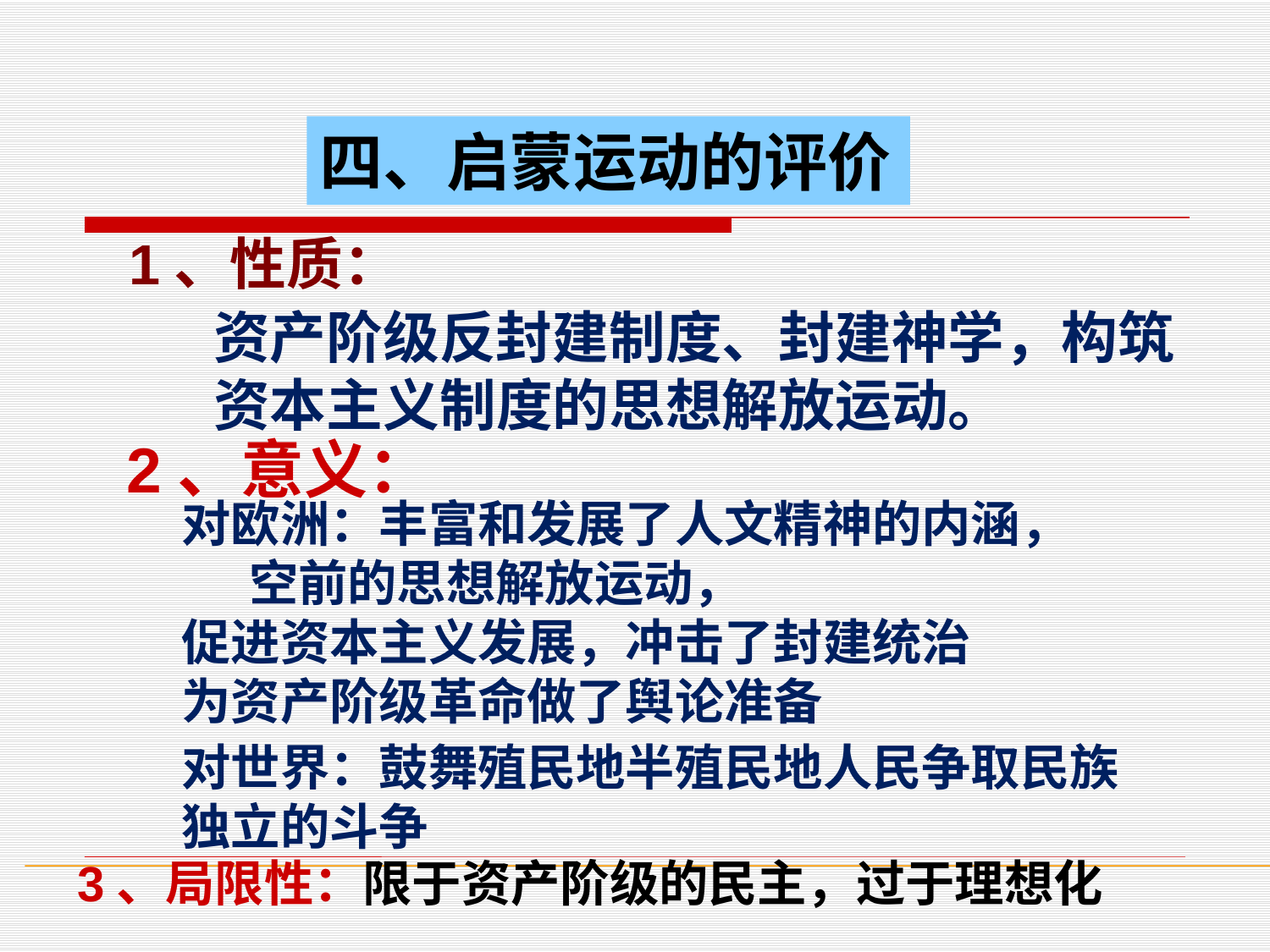

四、启蒙运动的评价
1、性质：
资产阶级反封建制度、封建神学，构筑资本主义制度的思想解放运动。
2、意义：
对欧洲：丰富和发展了人文精神的内涵，      空前的思想解放运动，
促进资本主义发展，冲击了封建统治
为资产阶级革命做了舆论准备
对世界：鼓舞殖民地半殖民地人民争取民族独立的斗争
3、局限性：限于资产阶级的民主，过于理想化